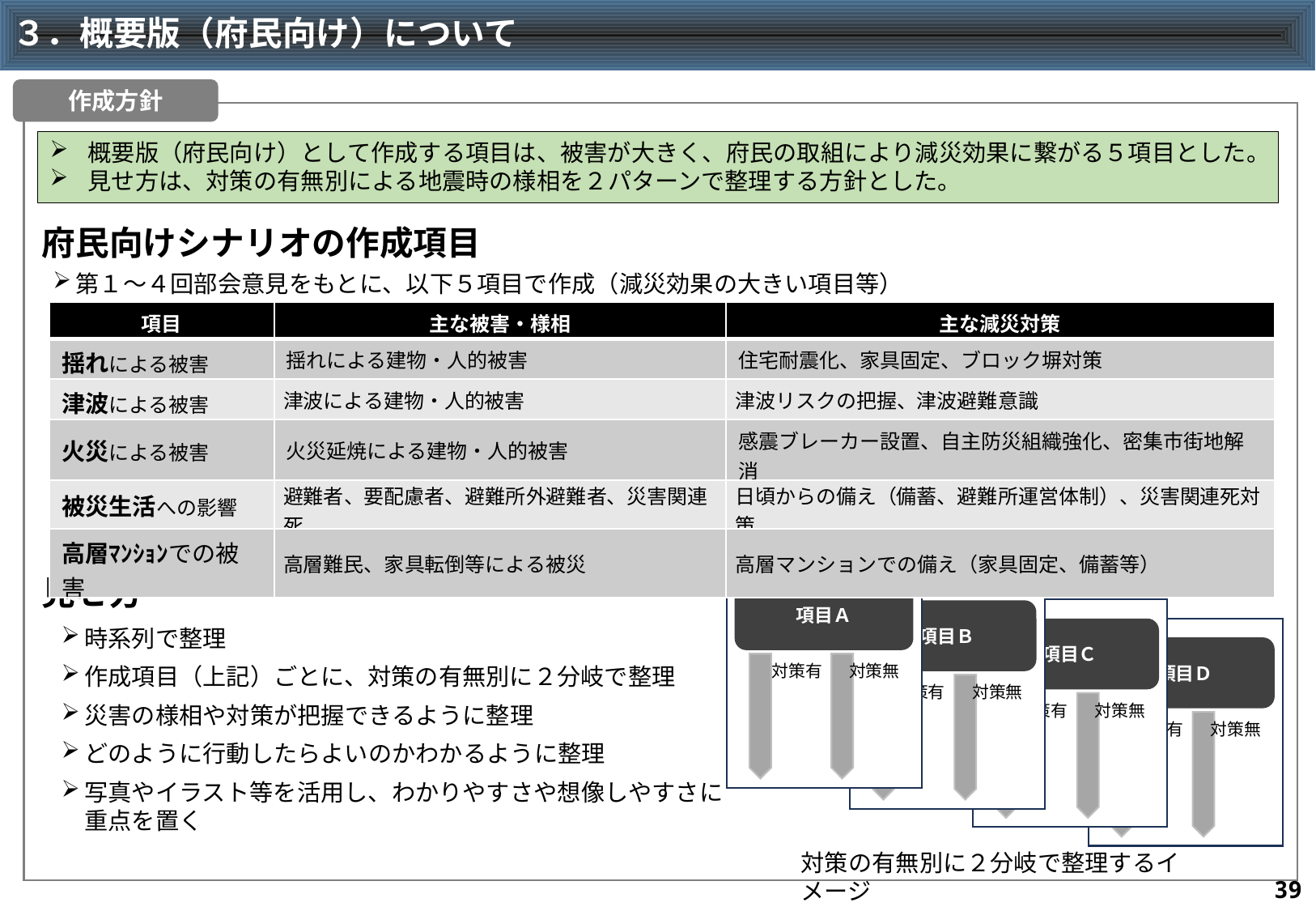

# ３．概要版（府民向け）について
作成方針
概要版（府民向け）として作成する項目は、被害が大きく、府民の取組により減災効果に繋がる５項目とした。
見せ方は、対策の有無別による地震時の様相を２パターンで整理する方針とした。
府民向けシナリオの作成項目
第１～４回部会意見をもとに、以下５項目で作成（減災効果の大きい項目等）
| 項目 | 主な被害・様相 | 主な減災対策 |
| --- | --- | --- |
| 揺れによる被害 | 揺れによる建物・人的被害 | 住宅耐震化、家具固定、ブロック塀対策 |
| 津波による被害 | 津波による建物・人的被害 | 津波リスクの把握、津波避難意識 |
| 火災による被害 | 火災延焼による建物・人的被害 | 感震ブレーカー設置、自主防災組織強化、密集市街地解消 |
| 被災生活への影響 | 避難者、要配慮者、避難所外避難者、災害関連死 | 日頃からの備え（備蓄、避難所運営体制）、災害関連死対策 |
| 高層ﾏﾝｼｮﾝでの被害 | 高層難民、家具転倒等による被災 | 高層マンションでの備え（家具固定、備蓄等） |

項目Ａ

対策有
対策無

項目Ｂ

対策有
対策無

項目Ｃ

対策有
対策無

項目Ｄ

対策有
対策無
見せ方
時系列で整理
作成項目（上記）ごとに、対策の有無別に２分岐で整理
災害の様相や対策が把握できるように整理
どのように行動したらよいのかわかるように整理
写真やイラスト等を活用し、わかりやすさや想像しやすさに重点を置く
対策の有無別に２分岐で整理するイメージ
39